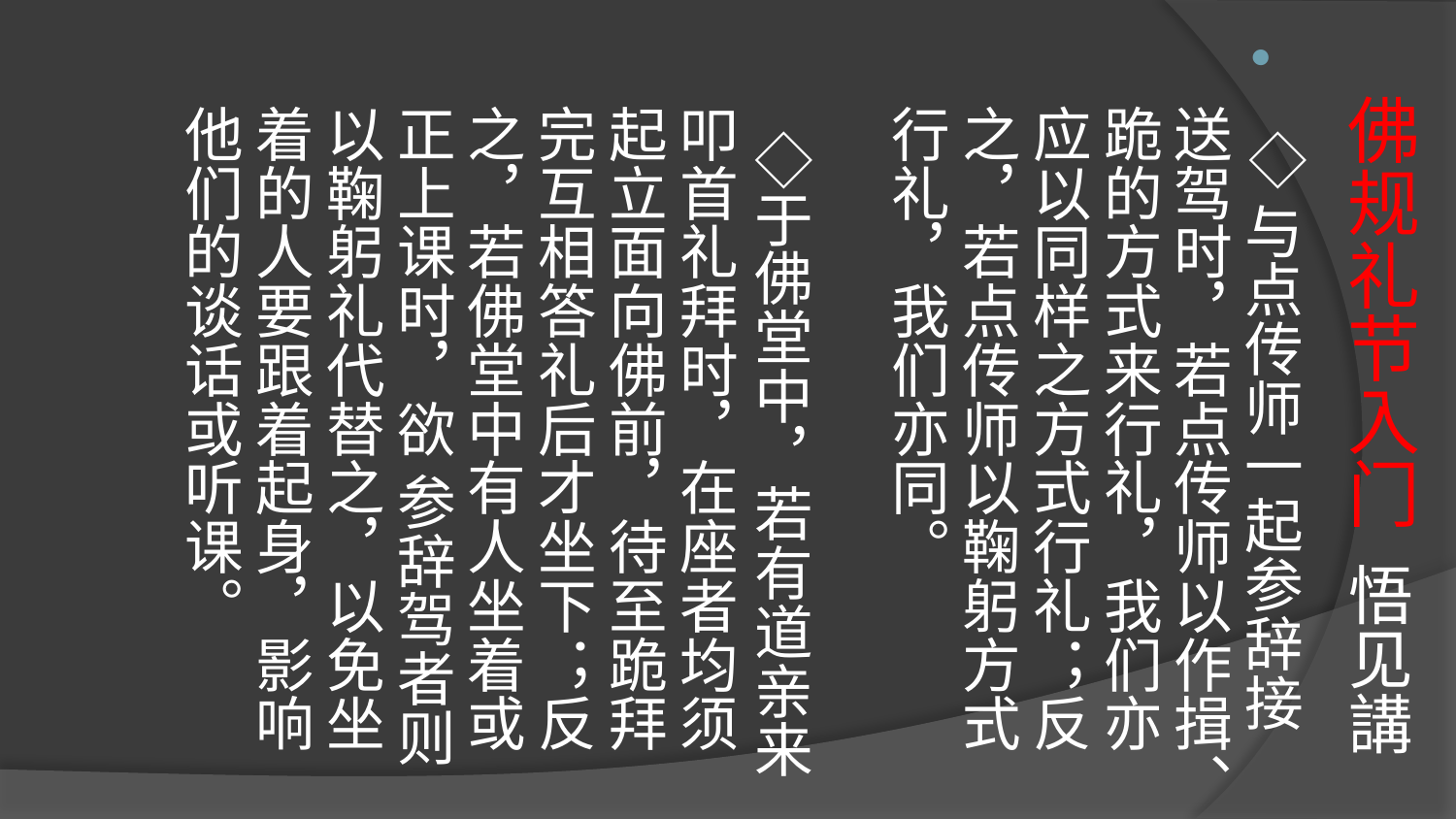

# 佛规礼节入门  悟见講
  ◇与点传师一起参辞接送驾时，若点传师以作揖、跪的方式来行礼，我们亦应以同样之方式行礼；反
之，若点传师以鞠躬方式行礼，我们亦同。
  ◇于佛堂中，若有道亲来叩首礼拜时，在座者均须起立面向佛前，待至跪拜完互相答礼后才坐下；反之，若佛堂中有人坐着或正上课时，欲 参辞驾者则以鞠躬礼代替之，以免坐着的人要跟着起身，影响他们的谈话或听课。